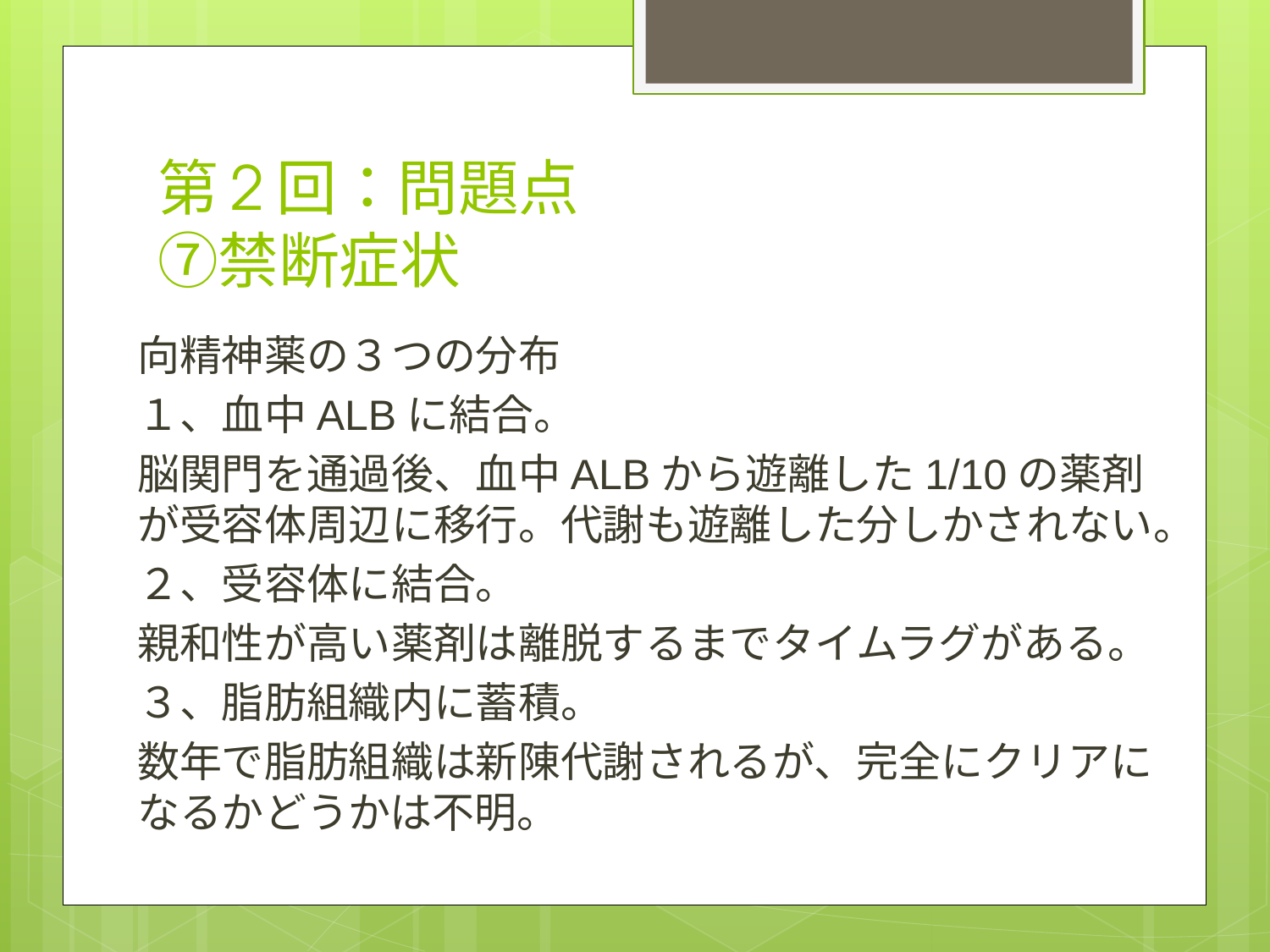

# 第2回：問題点 ⑦禁断症状
向精神薬の３つの分布
１、血中ALBに結合。
脳関門を通過後、血中ALBから遊離した1/10の薬剤が受容体周辺に移行。代謝も遊離した分しかされない。
２、受容体に結合。
親和性が高い薬剤は離脱するまでタイムラグがある。
３、脂肪組織内に蓄積。
数年で脂肪組織は新陳代謝されるが、完全にクリアになるかどうかは不明。